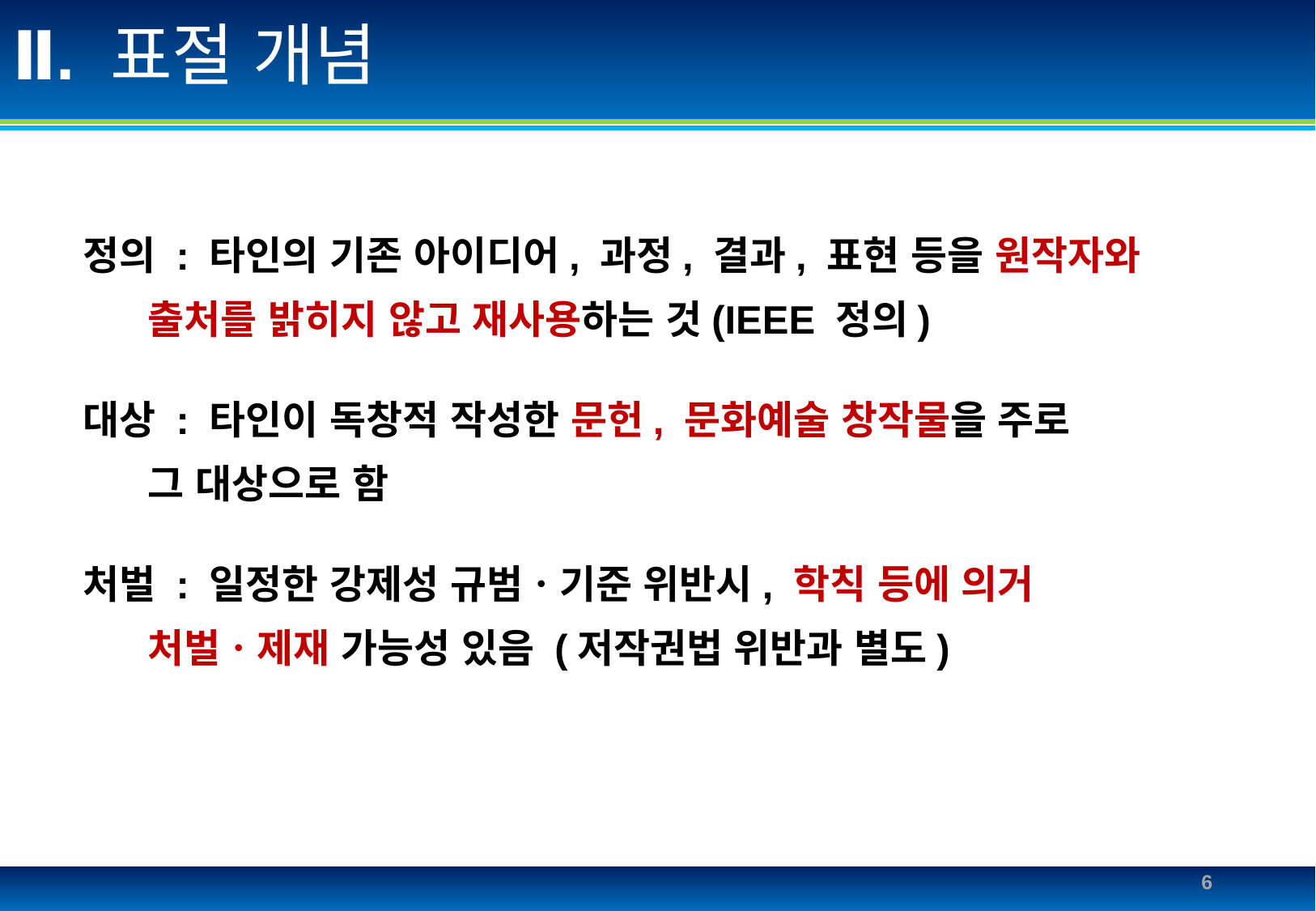

# Ⅱ. 표절 개념
정의 : 타인의 기존 아이디어, 과정, 결과, 표현 등을 원작자와
     출처를 밝히지 않고 재사용하는 것(IEEE 정의)

대상 : 타인이 독창적 작성한 문헌, 문화예술 창작물을 주로
     그 대상으로 함

처벌 : 일정한 강제성 규범ㆍ기준 위반시, 학칙 등에 의거
     처벌ㆍ제재 가능성 있음 (저작권법 위반과 별도)
6
Silla university